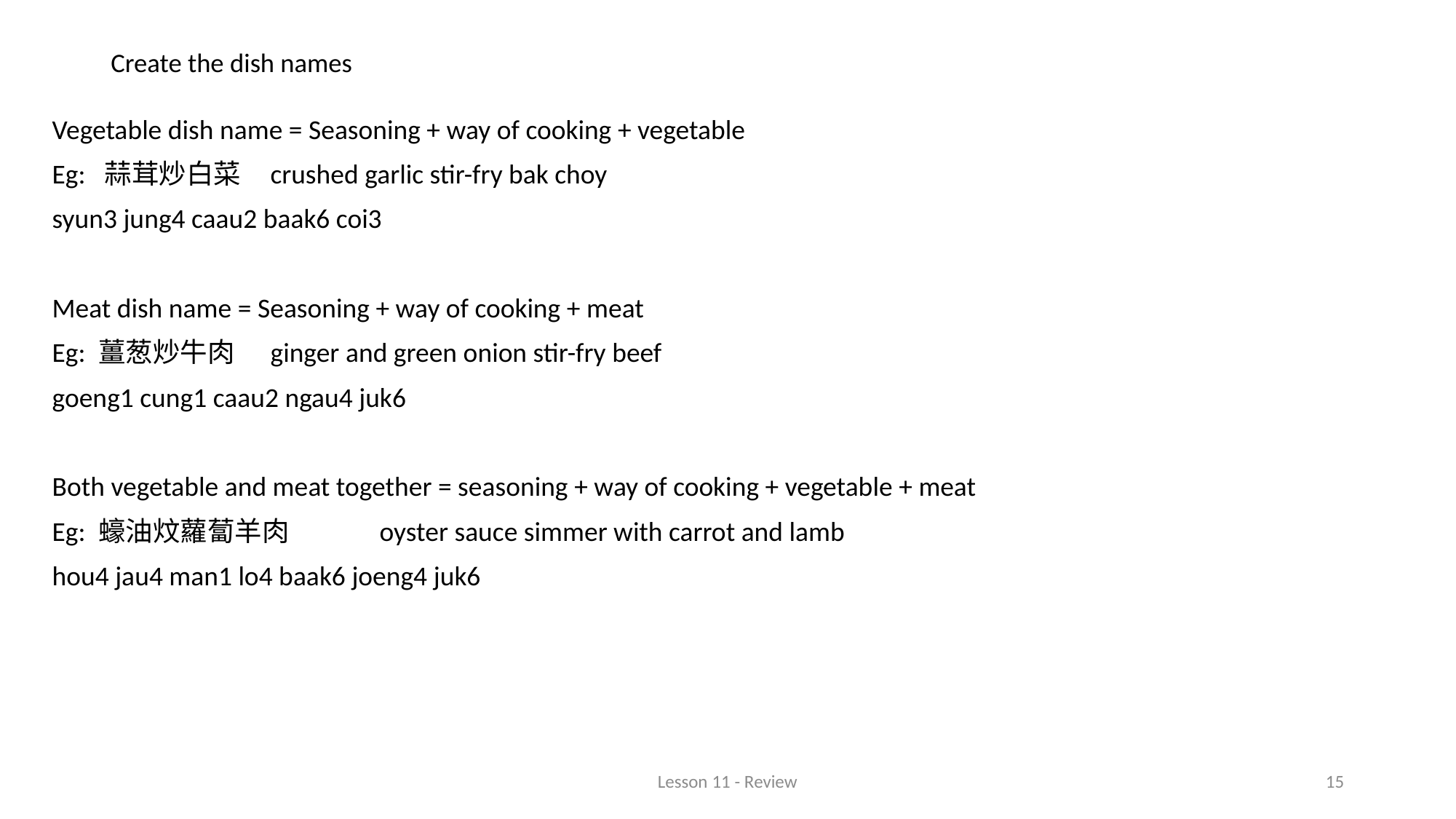

# Create the dish names
Vegetable dish name = Seasoning + way of cooking + vegetable
Eg:  蒜茸炒白菜	crushed garlic stir-fry bak choy
syun3 jung4 caau2 baak6 coi3

Meat dish name = Seasoning + way of cooking + meat
Eg: 薑葱炒牛肉	ginger and green onion stir-fry beef
goeng1 cung1 caau2 ngau4 juk6

Both vegetable and meat together = seasoning + way of cooking + vegetable + meat
Eg: 蠔油炆蘿蔔羊肉	oyster sauce simmer with carrot and lamb
hou4 jau4 man1 lo4 baak6 joeng4 juk6

Lesson 11 - Review
15